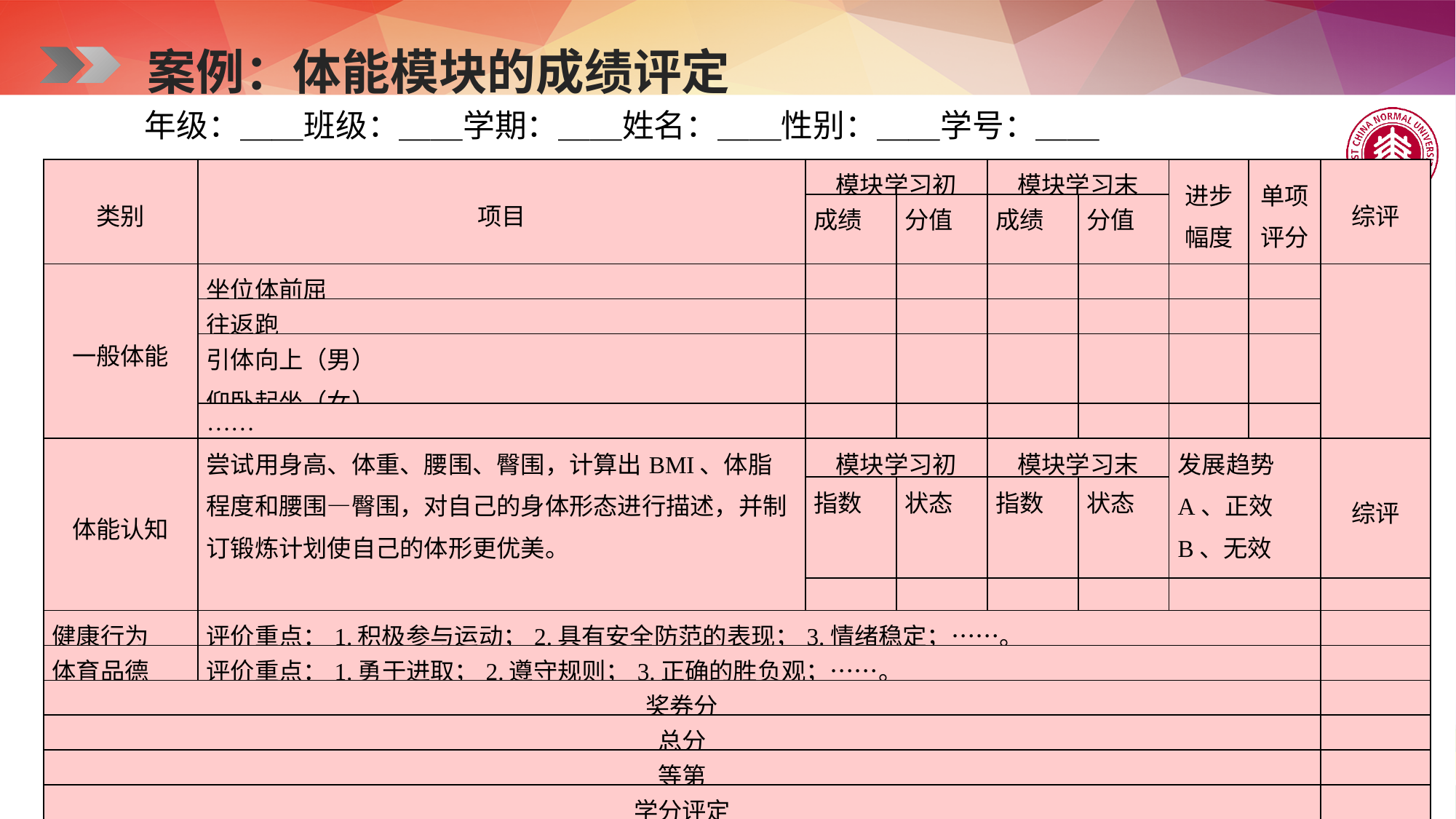

案例：体能模块的成绩评定
年级：＿＿班级：＿＿学期：＿＿姓名：＿＿性别：＿＿学号：＿＿
| 类别 | 项目 | 模块学习初 |  | 模块学习末 |  | 进步幅度 | 单项评分 | 综评 |
| --- | --- | --- | --- | --- | --- | --- | --- | --- |
|  |  | 成绩 | 分值 | 成绩 | 分值 |  |  |  |
| 一般体能 | 坐位体前屈 |  |  |  |  |  |  |  |
|  | 往返跑 |  |  |  |  |  |  |  |
|  | 引体向上（男） 仰卧起坐（女） |  |  |  |  |  |  |  |
|  | …… |  |  |  |  |  |  |  |
| 体能认知 | 尝试用身高、体重、腰围、臀围，计算出BMI、体脂程度和腰围—臀围，对自己的身体形态进行描述，并制订锻炼计划使自己的体形更优美。 | 模块学习初 |  | 模块学习末 |  | 发展趋势 A、正效 B、无效 C、负效 |  | 综评 |
|  |  | 指数 | 状态 | 指数 | 状态 |  |  |  |
|  |  |  |  |  |  |  |  |  |
| 健康行为 | 评价重点：1.积极参与运动；2.具有安全防范的表现；3.情绪稳定；……。 |  |  |  |  |  |  |  |
| 体育品德 | 评价重点：1.勇于进取；2.遵守规则；3.正确的胜负观；……。 |  |  |  |  |  |  |  |
| 奖券分 |  |  |  |  |  |  |  |  |
| 总分 |  |  |  |  |  |  |  |  |
| 等第 |  |  |  |  |  |  |  |  |
| 学分评定 |  |  |  |  |  |  |  |  |